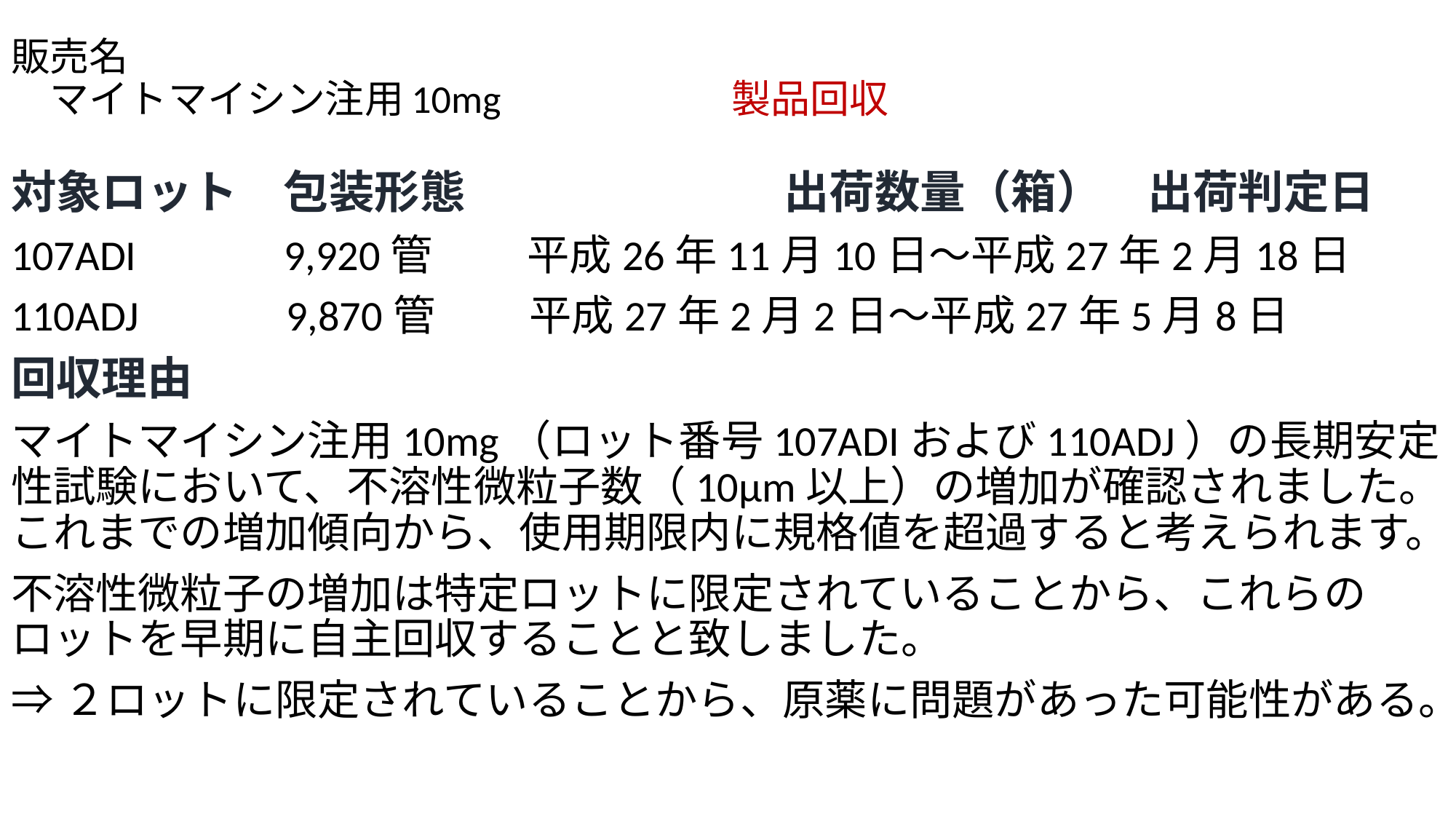

# 販売名 　マイトマイシン注用10mg　　　　　   製品回収
対象ロット　包装形態　　　　　　　出荷数量（箱）　出荷判定日
107ADI　　　9,920管　　 平成26年11月10日～平成27年2月18日
110ADJ　　　9,870管　　 平成27年2月2日～平成27年5月8日
回収理由
マイトマイシン注用10mg（ロット番号107ADIおよび110ADJ）の長期安定性試験において、不溶性微粒子数（10μm以上）の増加が確認されました。これまでの増加傾向から、使用期限内に規格値を超過すると考えられます。
不溶性微粒子の増加は特定ロットに限定されていることから、これらのロットを早期に自主回収することと致しました。
⇒２ロットに限定されていることから、原薬に問題があった可能性がある。